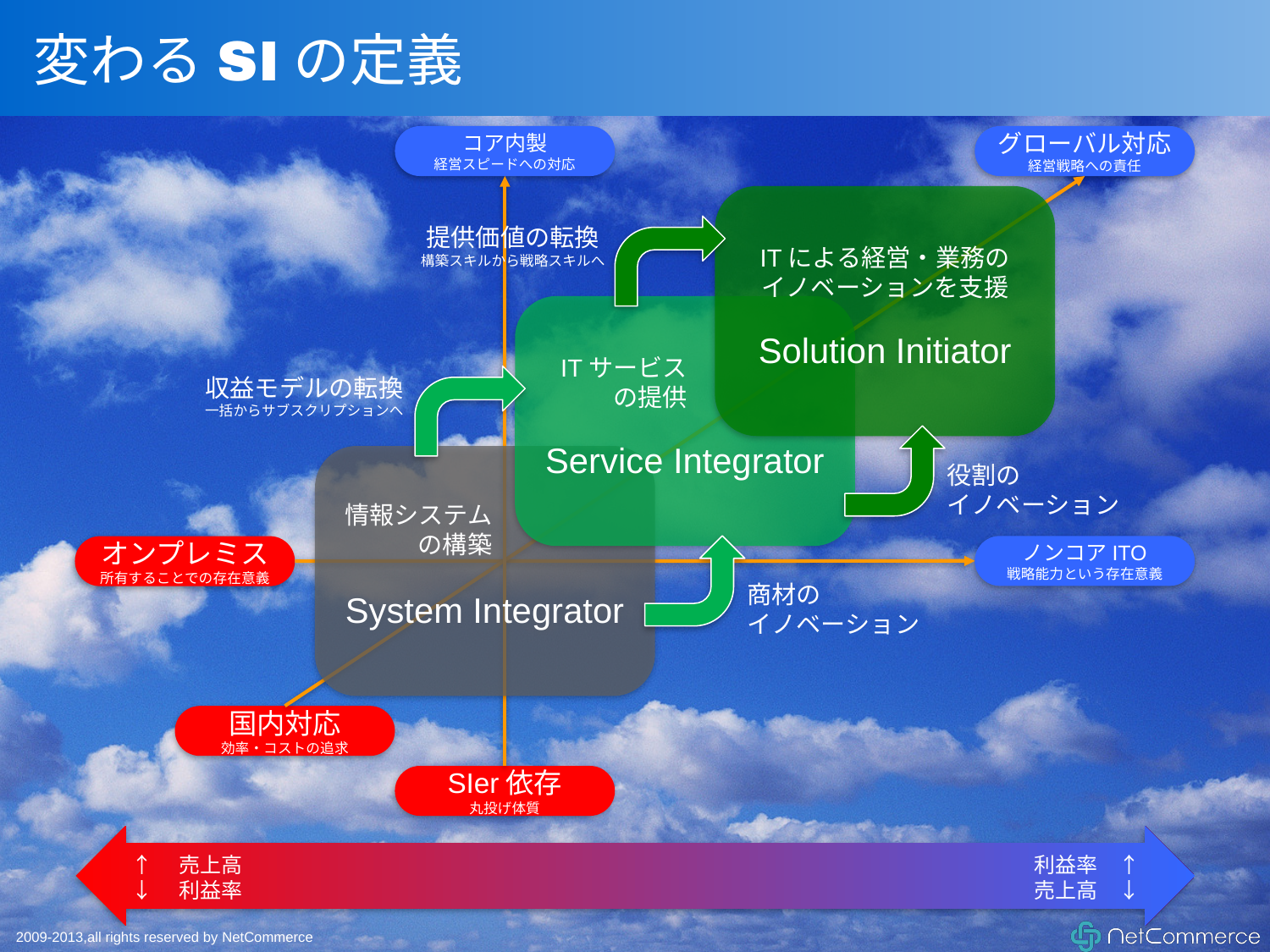

# 変わるSIの定義
コア内製
経営スピードへの対応
グローバル対応
経営戦略への責任

Solution Initiator
提供価値の転換
構築スキルから戦略スキルへ

ITによる経営・業務の
イノベーションを支援

Service Integrator
ITサービス
の提供
収益モデルの転換
一括からサブスクリプションへ

System Integrator
役割の
イノベーション
情報システム
の構築

ノンコアITO
戦略能力という存在意義
オンプレミス
所有することでの存在意義
商材の
イノベーション
国内対応
効率・コストの追求
SIer依存
丸投げ体質

↑　売上高
↓　利益率
利益率　↑
売上高　↓